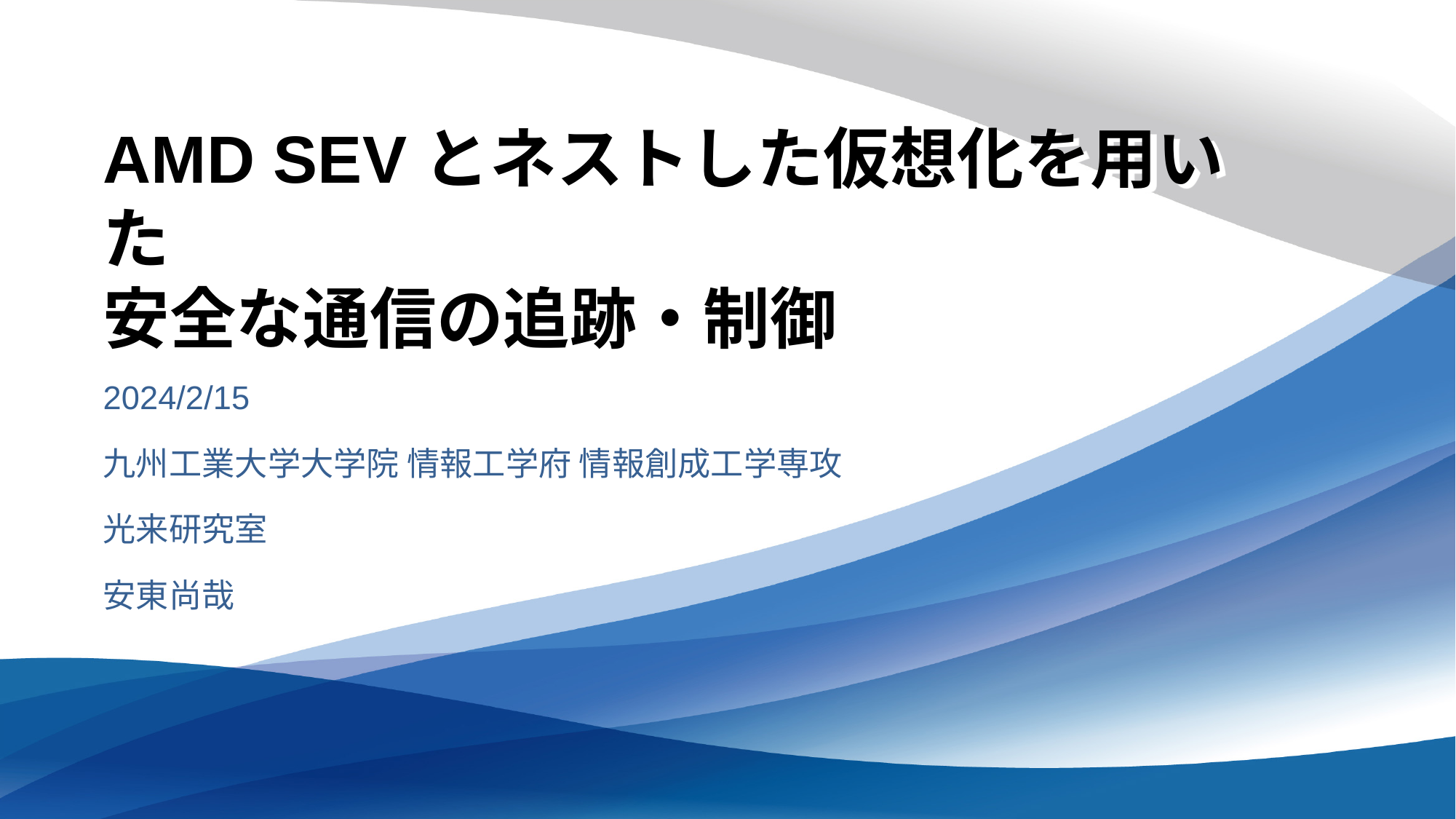

# AMD SEVとネストした仮想化を用いた 安全な通信の追跡・制御
2024/2/15
九州工業大学大学院 情報工学府 情報創成工学専攻
光来研究室
安東尚哉